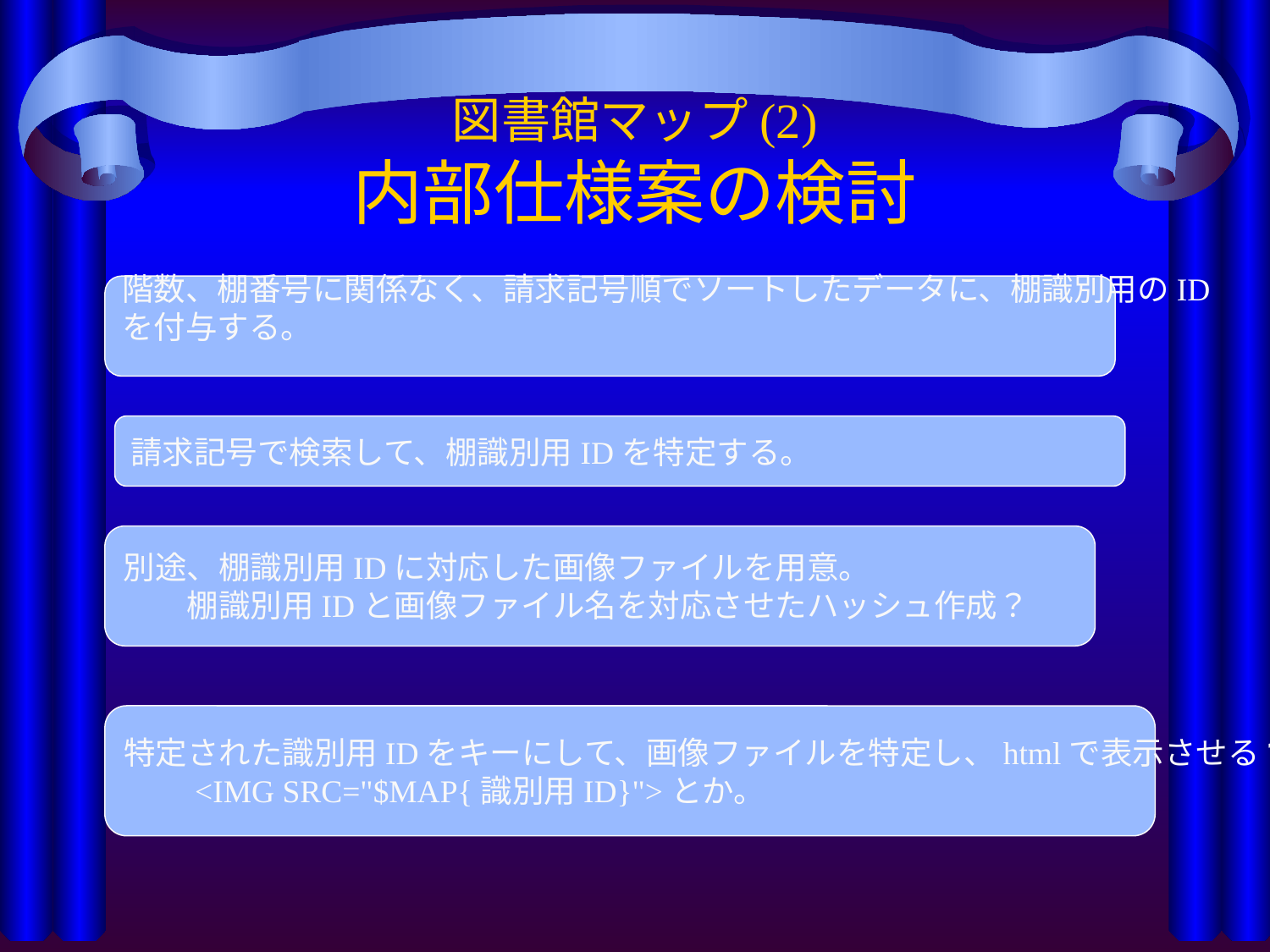

# 図書館マップ(2) 内部仕様案の検討
階数、棚番号に関係なく、請求記号順でソートしたデータに、棚識別用のID
を付与する。
請求記号で検索して、棚識別用IDを特定する。
別途、棚識別用IDに対応した画像ファイルを用意。
　　棚識別用IDと画像ファイル名を対応させたハッシュ作成？
特定された識別用IDをキーにして、画像ファイルを特定し、htmlで表示させる?
　　<IMG SRC="$MAP{識別用ID}">とか。